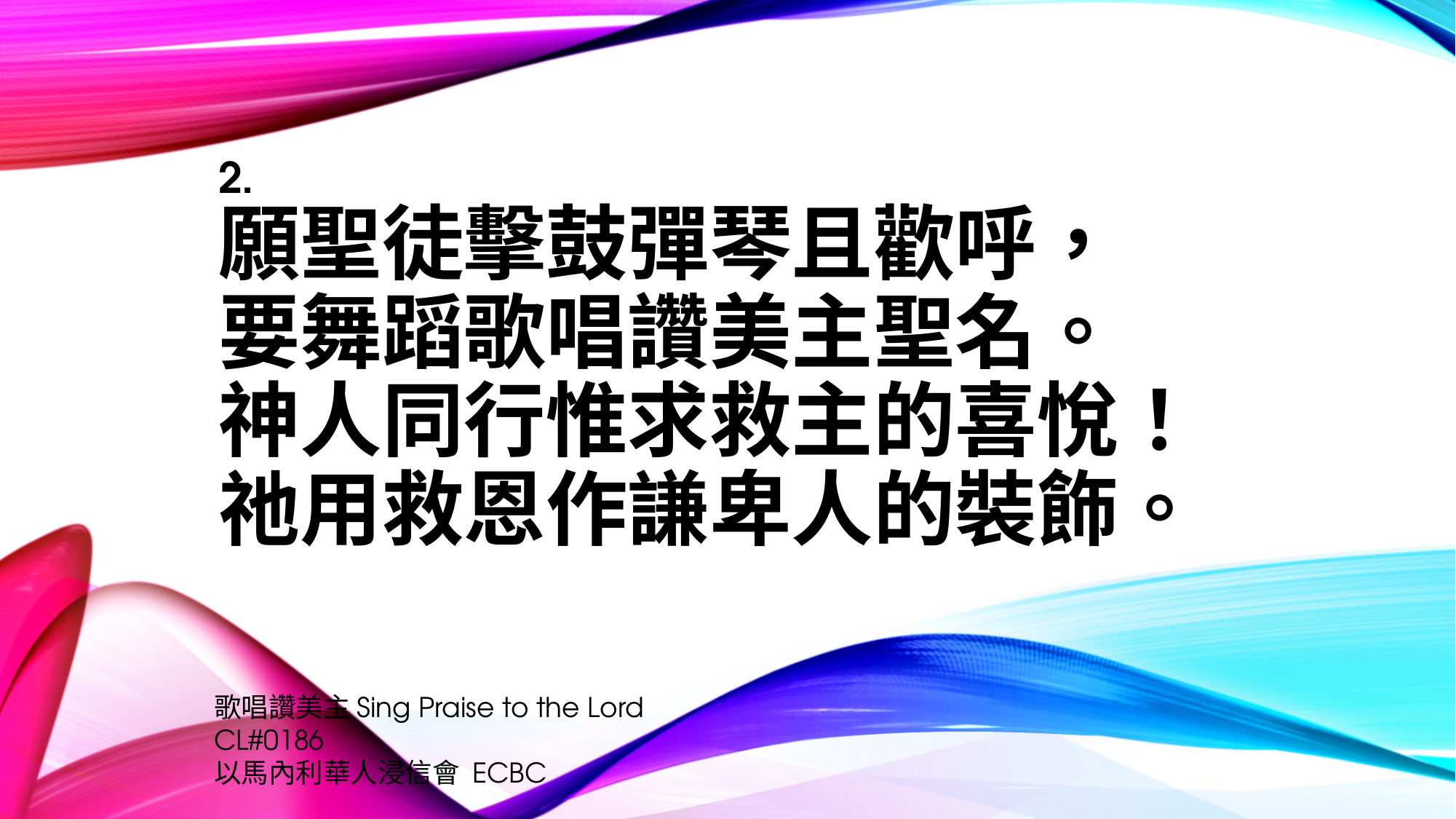

2.
願聖徒擊鼓彈琴且歡呼，
要舞蹈歌唱讚美主聖名。
神人同行惟求救主的喜悅！
祂用救恩作謙卑人的裝飾。

歌唱讚美主Sing Praise to the Lord
CL#0186
以馬內利華人浸信會 ECBC